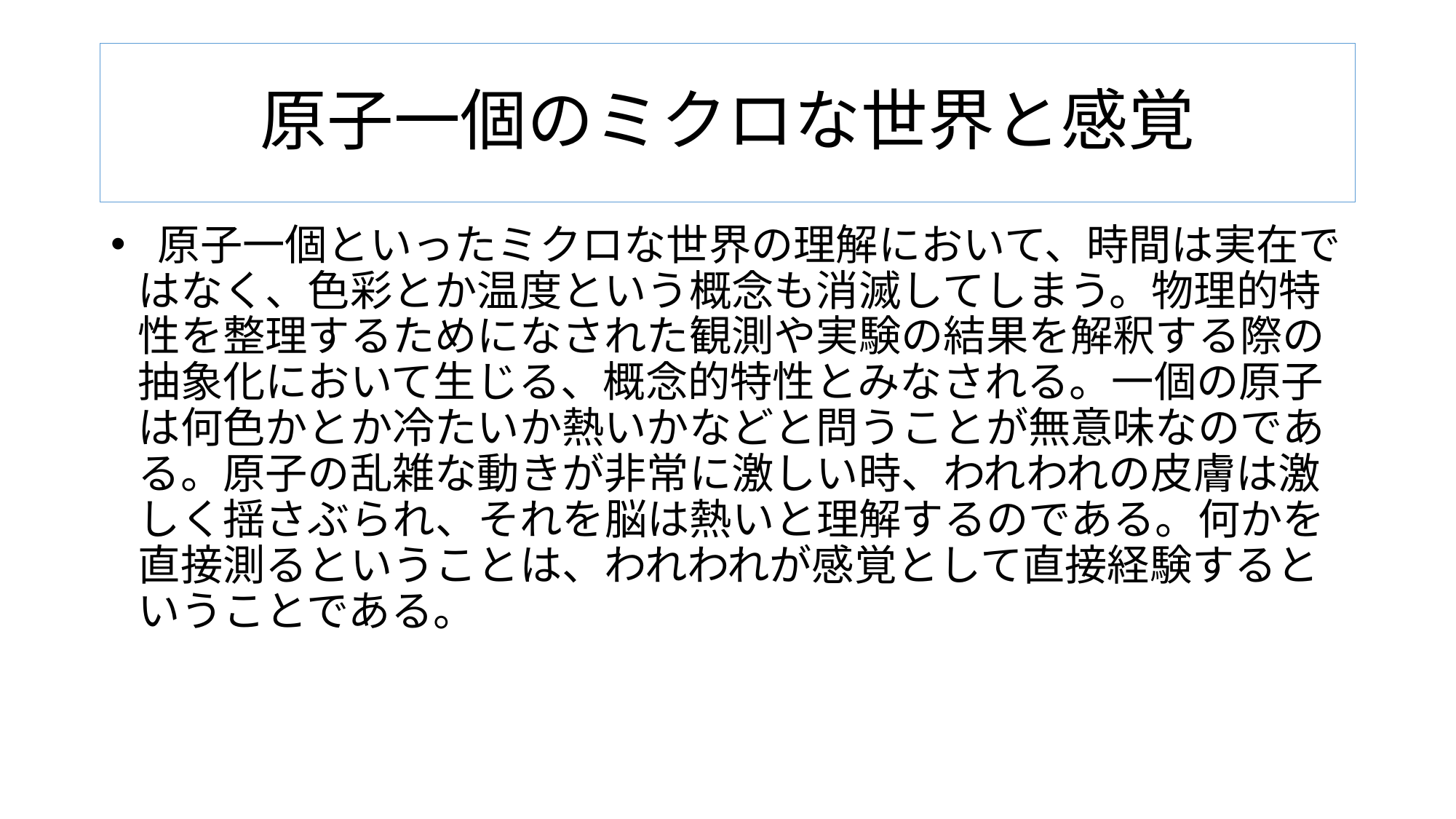

# 原子一個のミクロな世界と感覚
 原子一個といったミクロな世界の理解において、時間は実在ではなく、色彩とか温度という概念も消滅してしまう。物理的特性を整理するためになされた観測や実験の結果を解釈する際の抽象化において生じる、概念的特性とみなされる。一個の原子は何色かとか冷たいか熱いかなどと問うことが無意味なのである。原子の乱雑な動きが非常に激しい時、われわれの皮膚は激しく揺さぶられ、それを脳は熱いと理解するのである。何かを直接測るということは、われわれが感覚として直接経験するということである。